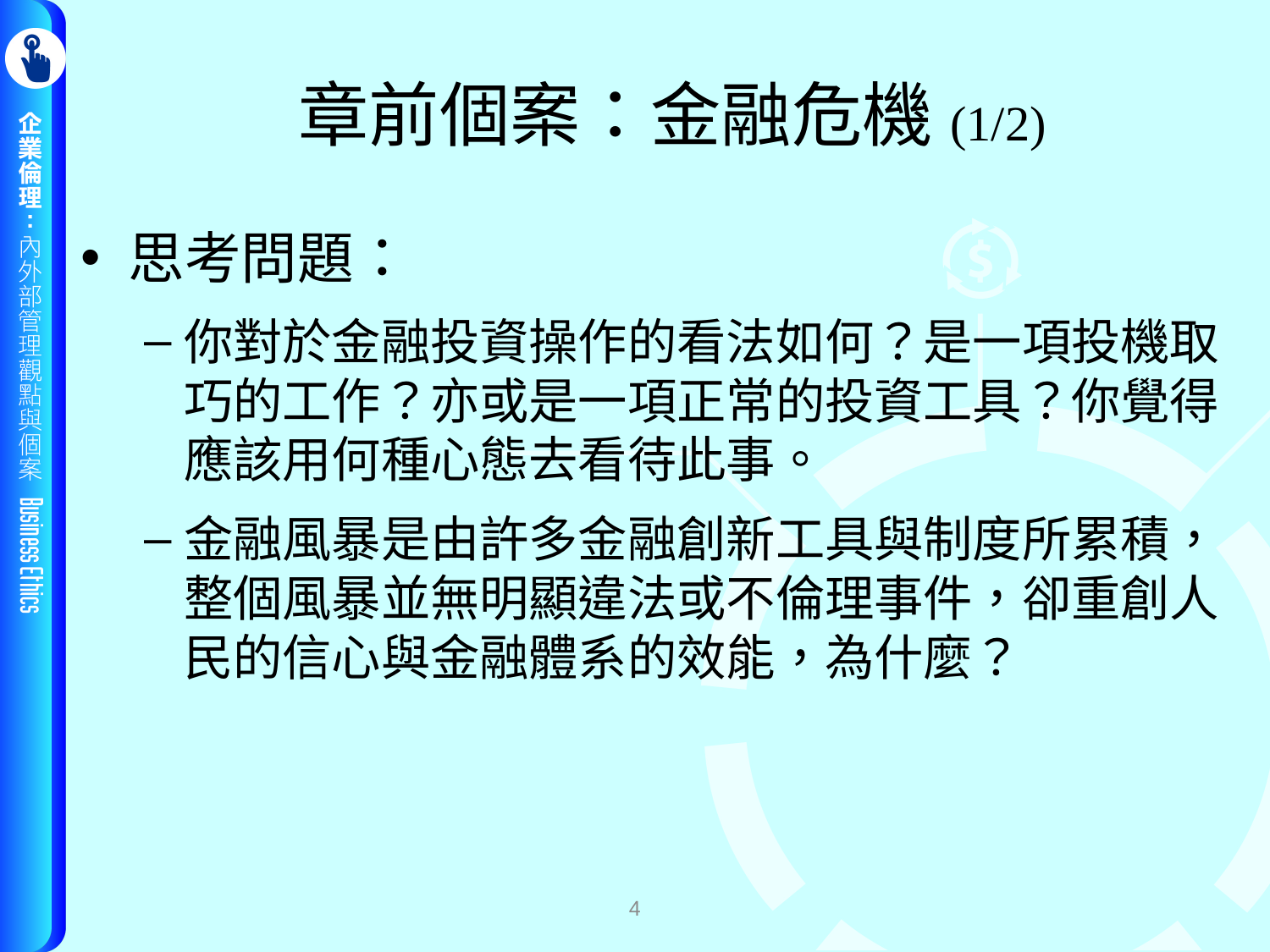

# 章前個案：金融危機(1/2)
思考問題：
你對於金融投資操作的看法如何？是一項投機取巧的工作？亦或是一項正常的投資工具？你覺得應該用何種心態去看待此事。
金融風暴是由許多金融創新工具與制度所累積，整個風暴並無明顯違法或不倫理事件，卻重創人民的信心與金融體系的效能，為什麼？
4